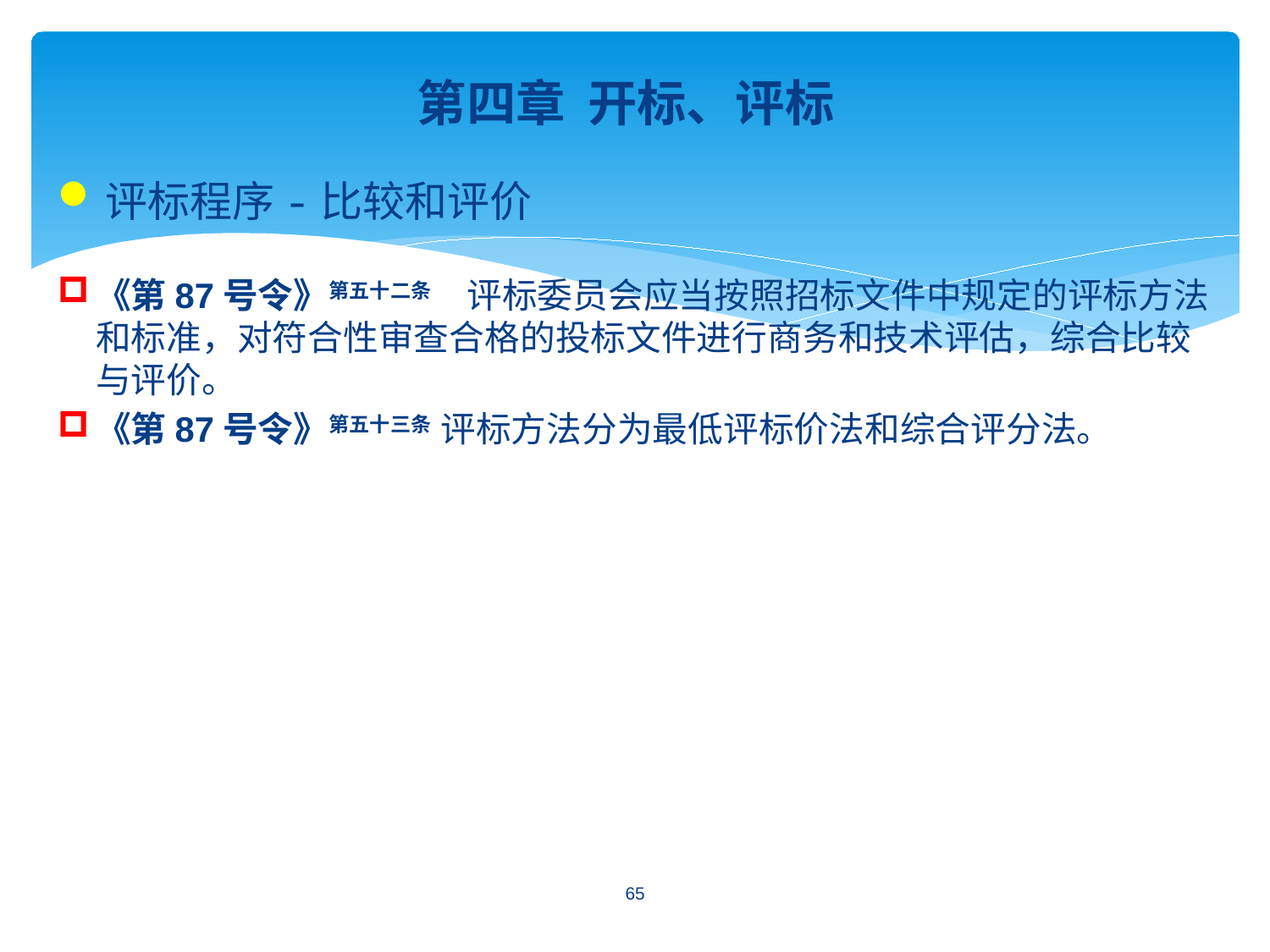

第四章  开标、评标
评标程序-比较和评价
《第87号令》第五十二条　评标委员会应当按照招标文件中规定的评标方法和标准，对符合性审查合格的投标文件进行商务和技术评估，综合比较与评价。
《第87号令》第五十三条  评标方法分为最低评标价法和综合评分法。

65